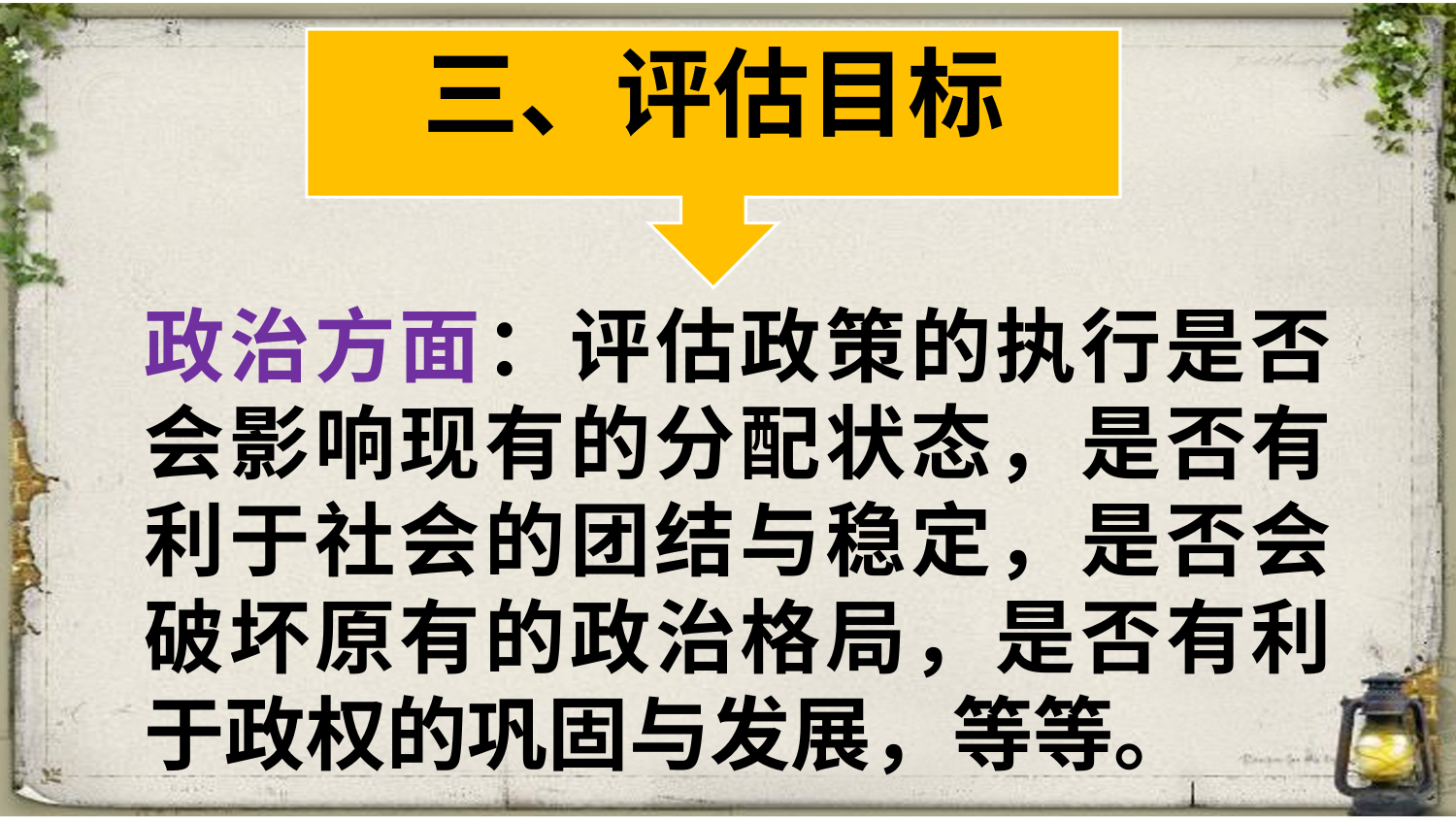

三、评估目标

政治方面：评估政策的执行是否会影响现有的分配状态，是否有利于社会的团结与稳定，是否会破坏原有的政治格局，是否有利于政权的巩固与发展，等等。